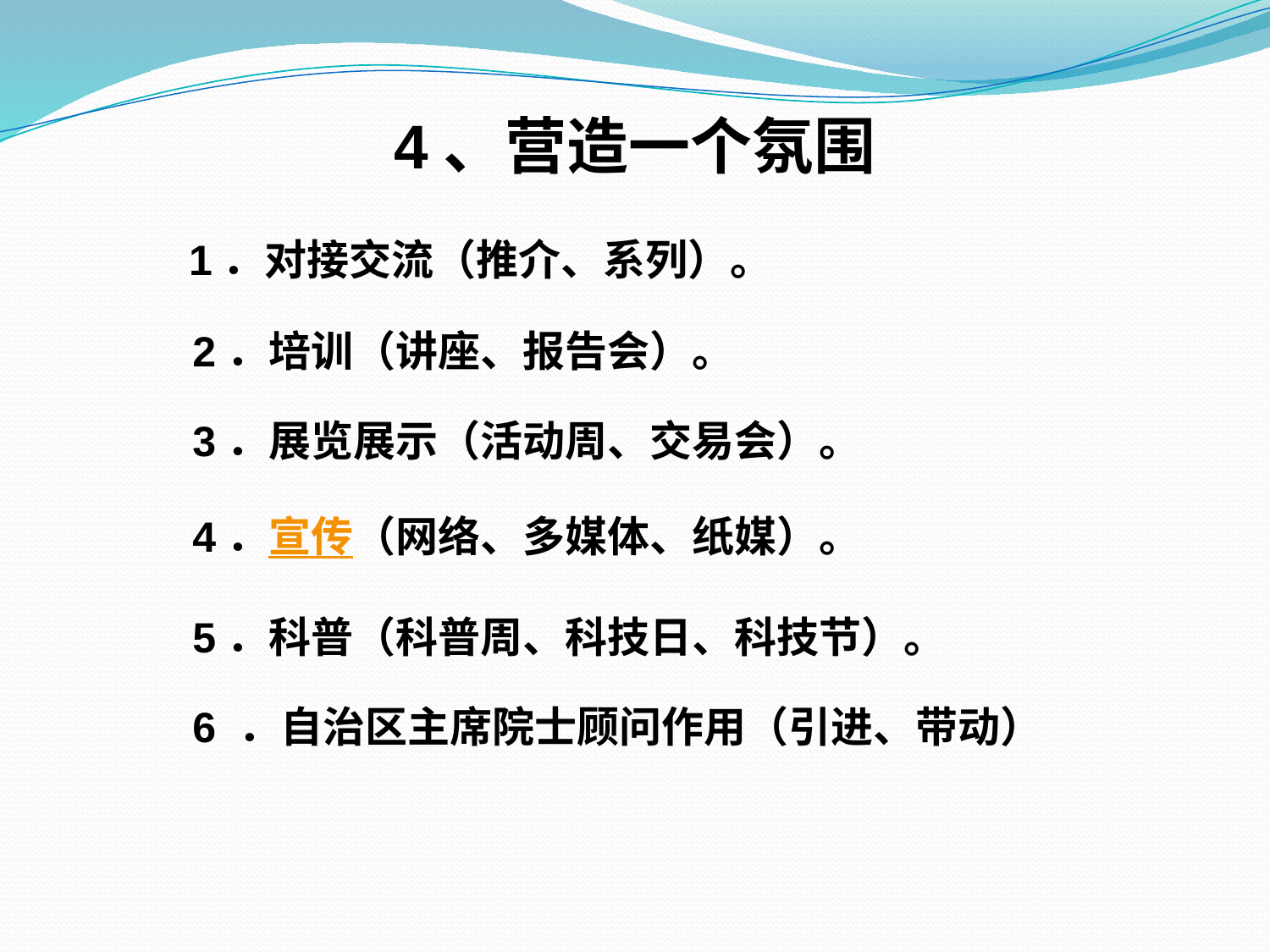

4、营造一个氛围
　   1．对接交流（推介、系列）。
　　2．培训（讲座、报告会）。
　　3．展览展示（活动周、交易会）。
　　4．宣传（网络、多媒体、纸媒）。
　　5．科普（科普周、科技日、科技节）。
        6 ．自治区主席院士顾问作用（引进、带动）